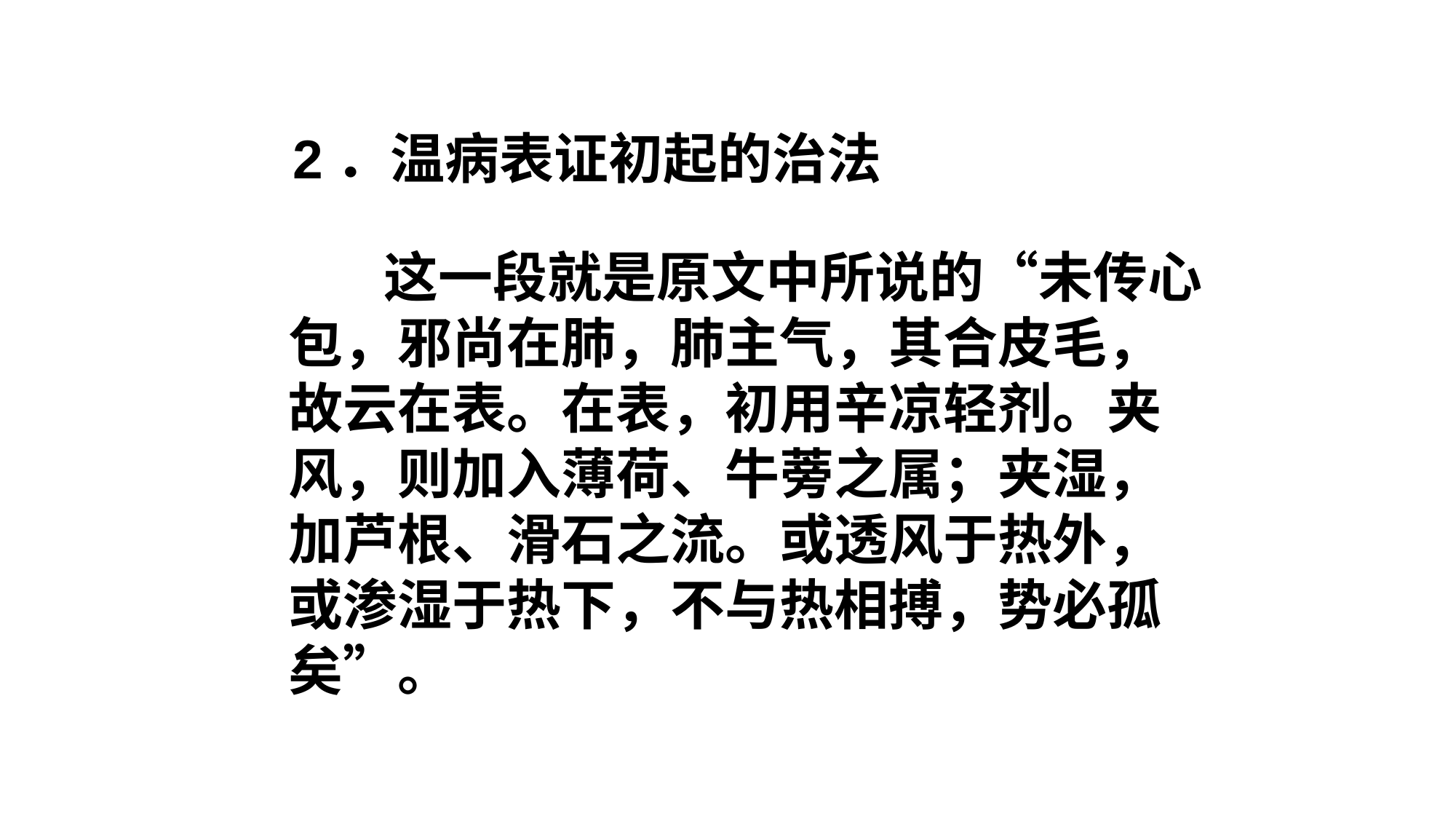

2．温病表证初起的治法

          这一段就是原文中所说的“未传心包，邪尚在肺，肺主气，其合皮毛，故云在表。在表，初用辛凉轻剂。夹风，则加入薄荷、牛蒡之属；夹湿，加芦根、滑石之流。或透风于热外，或渗湿于热下，不与热相搏，势必孤矣”。